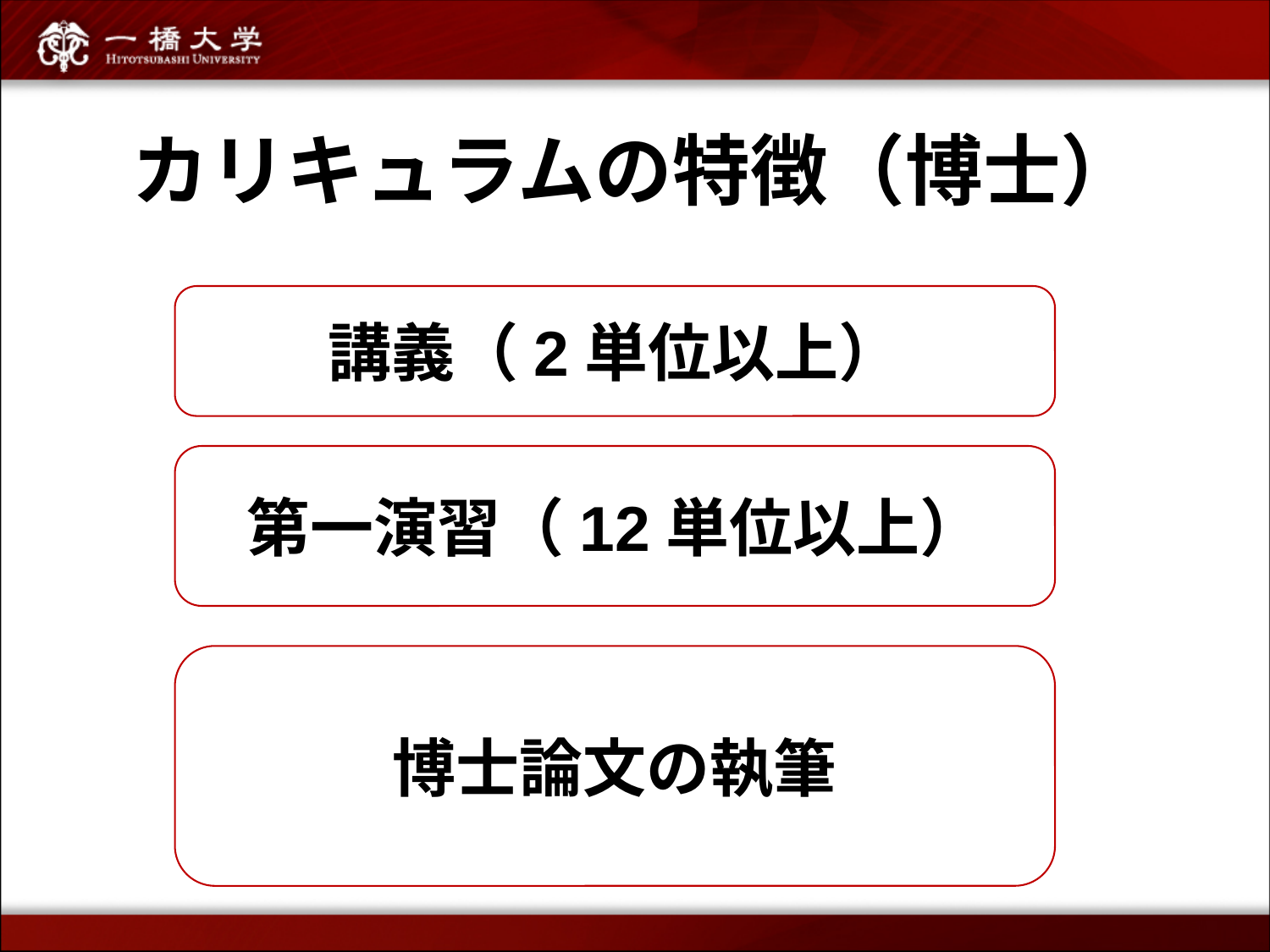

# カリキュラムの特徴（博士）
講義（2単位以上）
第一演習（12単位以上）
博士論文の執筆